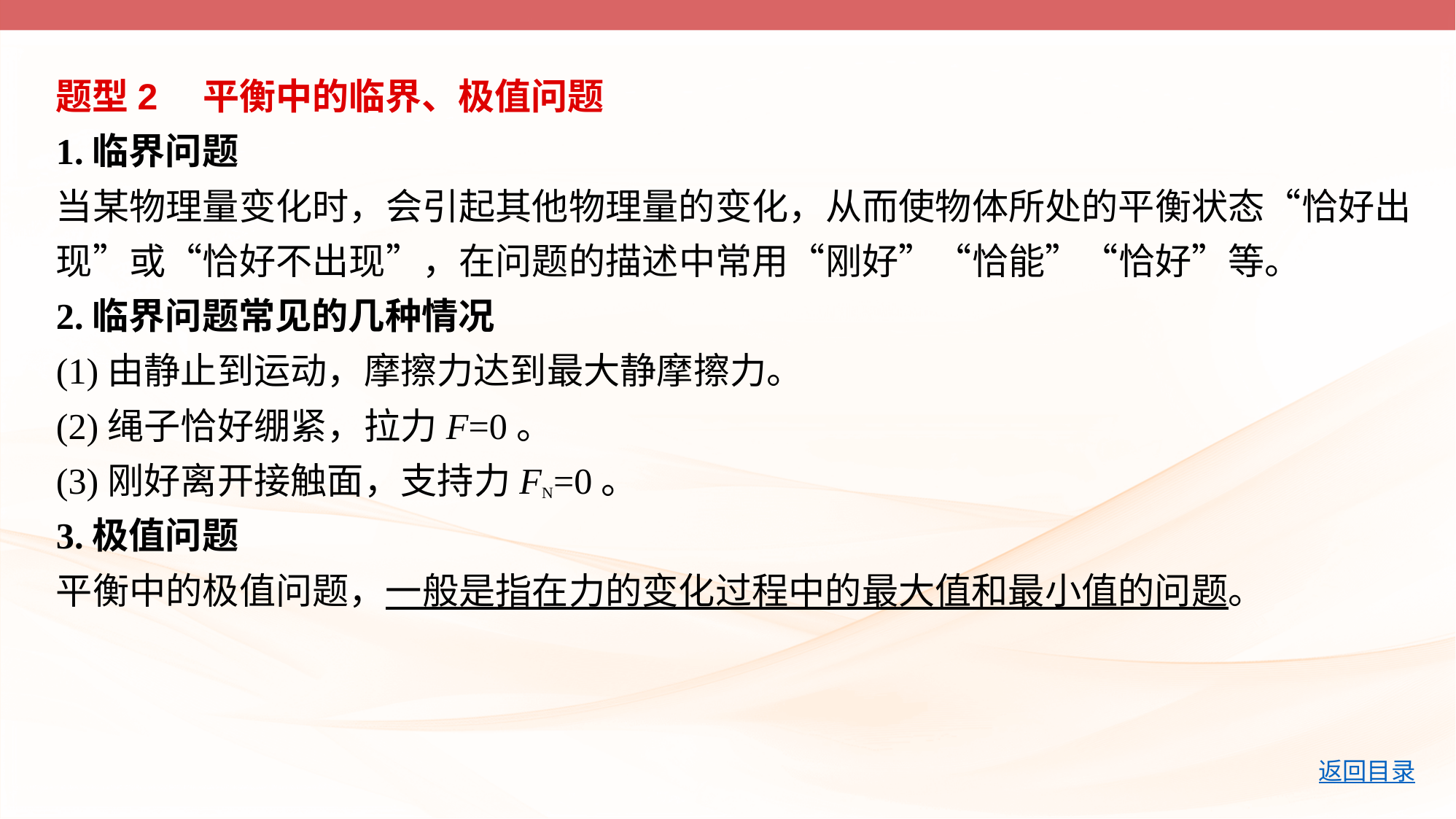

题型2　平衡中的临界、极值问题
1.临界问题
当某物理量变化时，会引起其他物理量的变化，从而使物体所处的平衡状态“恰好出
现”或“恰好不出现”，在问题的描述中常用“刚好”“恰能”“恰好”等。
2.临界问题常见的几种情况
(1)由静止到运动，摩擦力达到最大静摩擦力。
(2)绳子恰好绷紧，拉力F=0。
(3)刚好离开接触面，支持力FN=0。
3.极值问题
平衡中的极值问题，一般是指在力的变化过程中的最大值和最小值的问题。